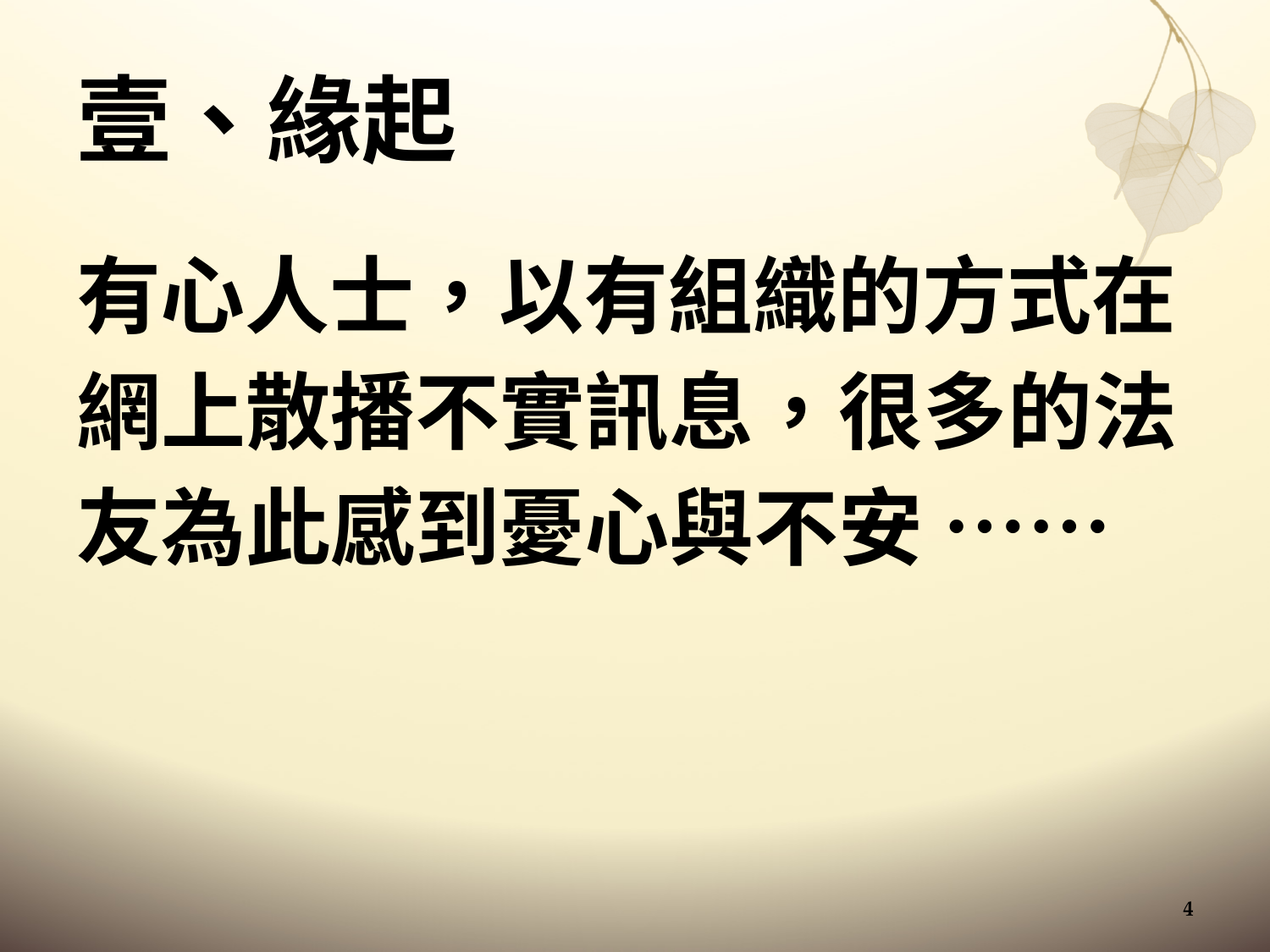

# 壹、緣起
有心人士，以有組織的方式在網上散播不實訊息，很多的法友為此感到憂心與不安 ……
4